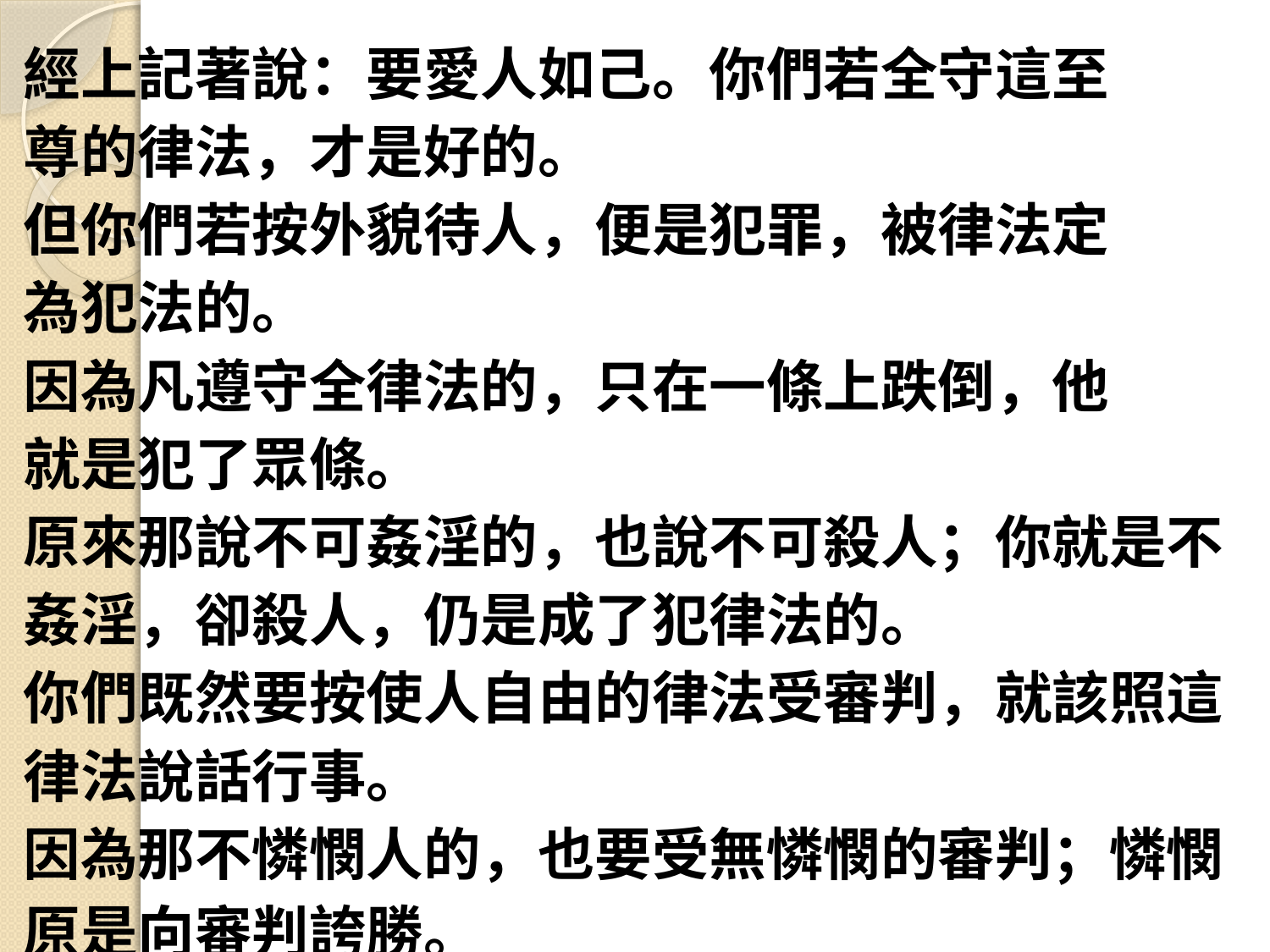

經上記著說：要愛人如己。你們若全守這至
尊的律法，才是好的。
但你們若按外貌待人，便是犯罪，被律法定
為犯法的。
因為凡遵守全律法的，只在一條上跌倒，他
就是犯了眾條。
原來那說不可姦淫的，也說不可殺人；你就是不
姦淫，卻殺人，仍是成了犯律法的。
你們既然要按使人自由的律法受審判，就該照這
律法說話行事。
因為那不憐憫人的，也要受無憐憫的審判；憐憫
原是向審判誇勝。